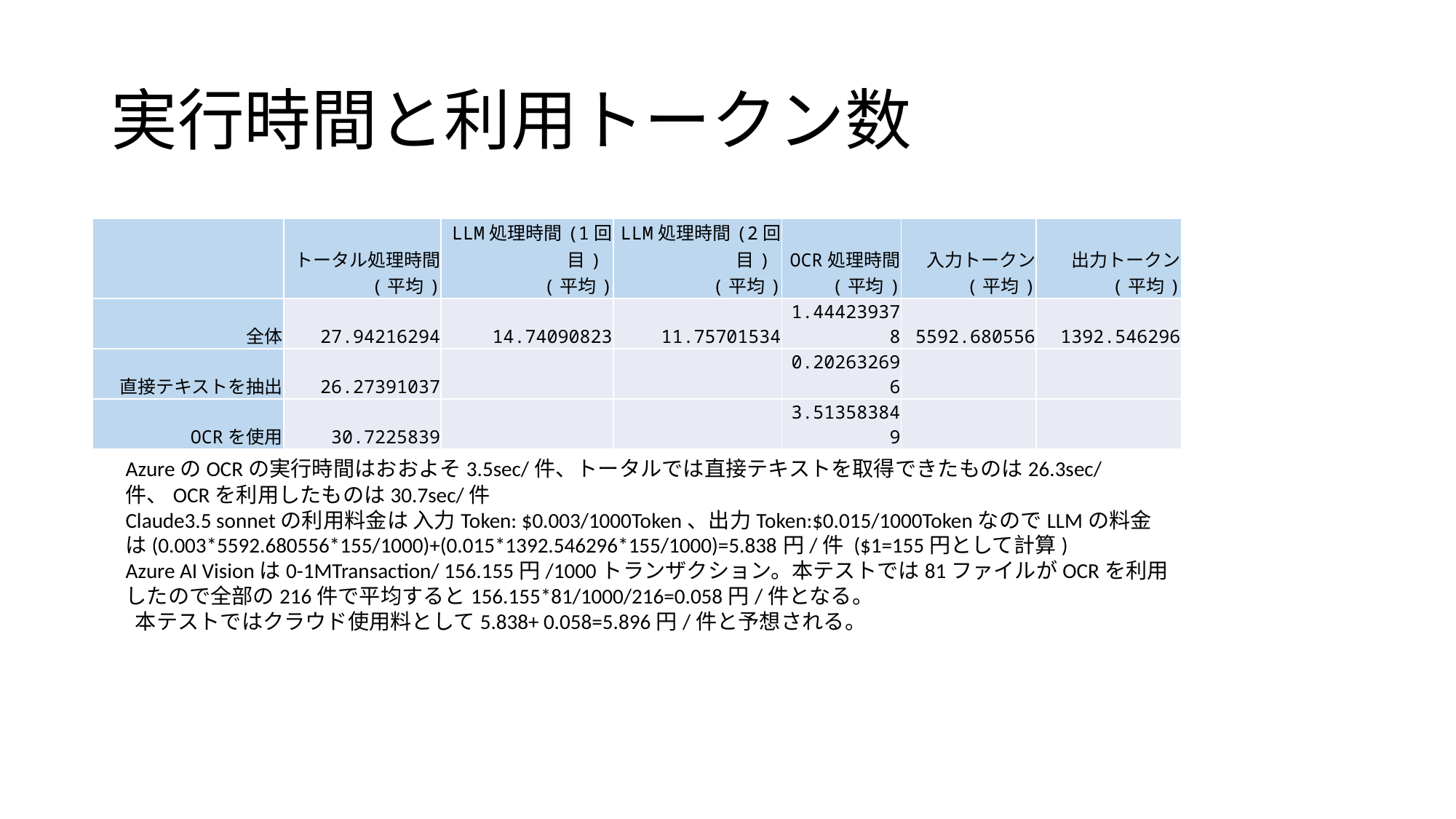

# 実行時間と利用トークン数
|  | トータル処理時間 (平均) | LLM処理時間(1回目) (平均) | LLM処理時間(2回目) (平均) | OCR処理時間 (平均) | 入力トークン (平均) | 出力トークン (平均) |
| --- | --- | --- | --- | --- | --- | --- |
| 全体 | 27.94216294 | 14.74090823 | 11.75701534 | 1.444239378 | 5592.680556 | 1392.546296 |
| 直接テキストを抽出 | 26.27391037 |  |  | 0.202632696 |  |  |
| OCRを使用 | 30.7225839 |  |  | 3.513583849 |  |  |
AzureのOCRの実行時間はおおよそ3.5sec/件、トータルでは直接テキストを取得できたものは26.3sec/件、OCRを利用したものは30.7sec/件
Claude3.5 sonnetの利用料金は 入力Token: $0.003/1000Token、出力Token:$0.015/1000TokenなのでLLMの料金は(0.003*5592.680556*155/1000)+(0.015*1392.546296*155/1000)=5.838円/件 ($1=155円として計算)
Azure AI Visionは0-1MTransaction/ 156.155円/1000トランザクション。本テストでは81ファイルがOCRを利用したので全部の216件で平均すると156.155*81/1000/216=0.058円/件となる。
 本テストではクラウド使用料として5.838+ 0.058=5.896円/件と予想される。